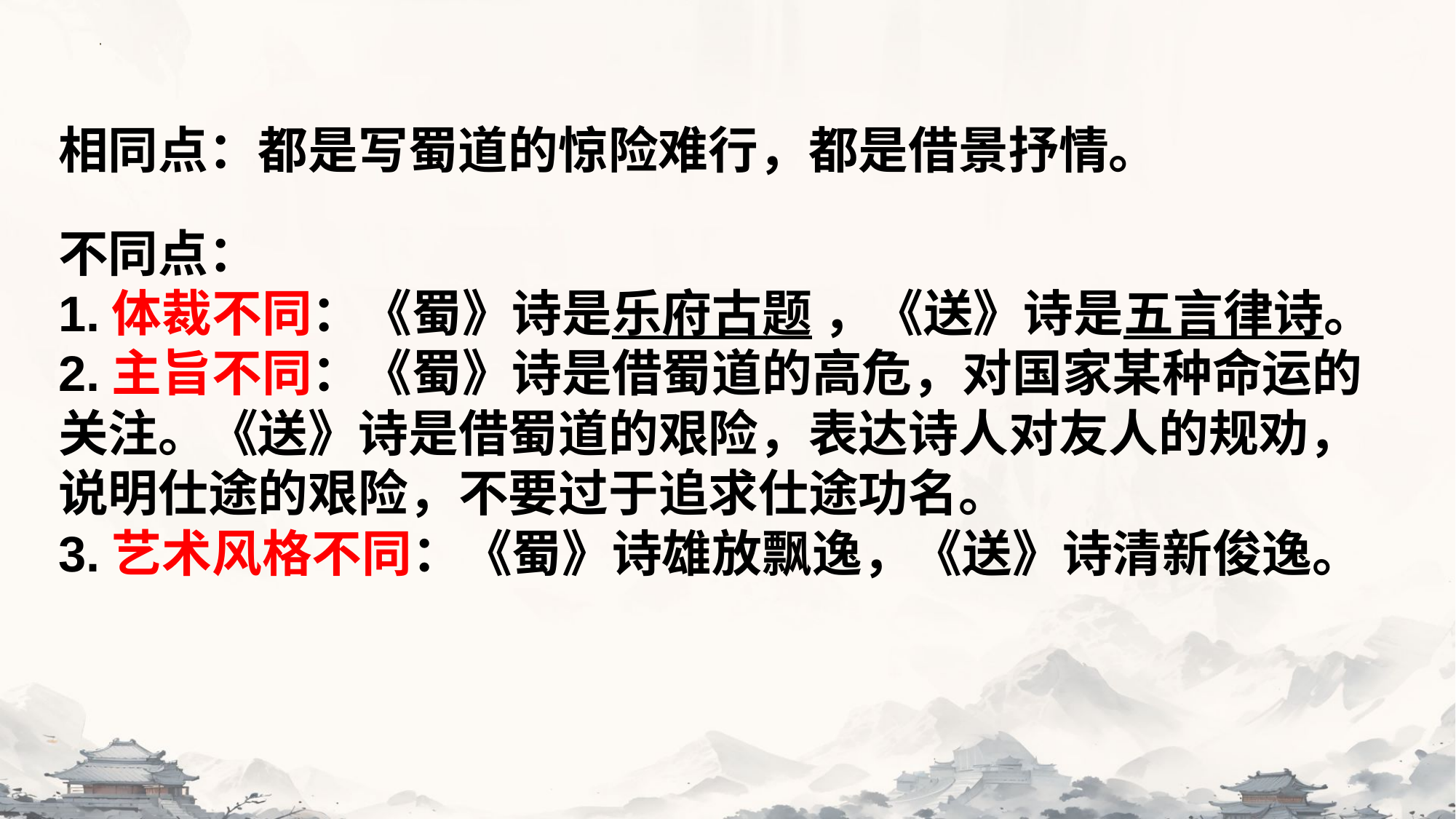

相同点：都是写蜀道的惊险难行，都是借景抒情。

不同点：
1.体裁不同：《蜀》诗是乐府古题 ，《送》诗是五言律诗。
2.主旨不同：《蜀》诗是借蜀道的高危，对国家某种命运的关注。《送》诗是借蜀道的艰险，表达诗人对友人的规劝，说明仕途的艰险，不要过于追求仕途功名。
3.艺术风格不同：《蜀》诗雄放飘逸，《送》诗清新俊逸。